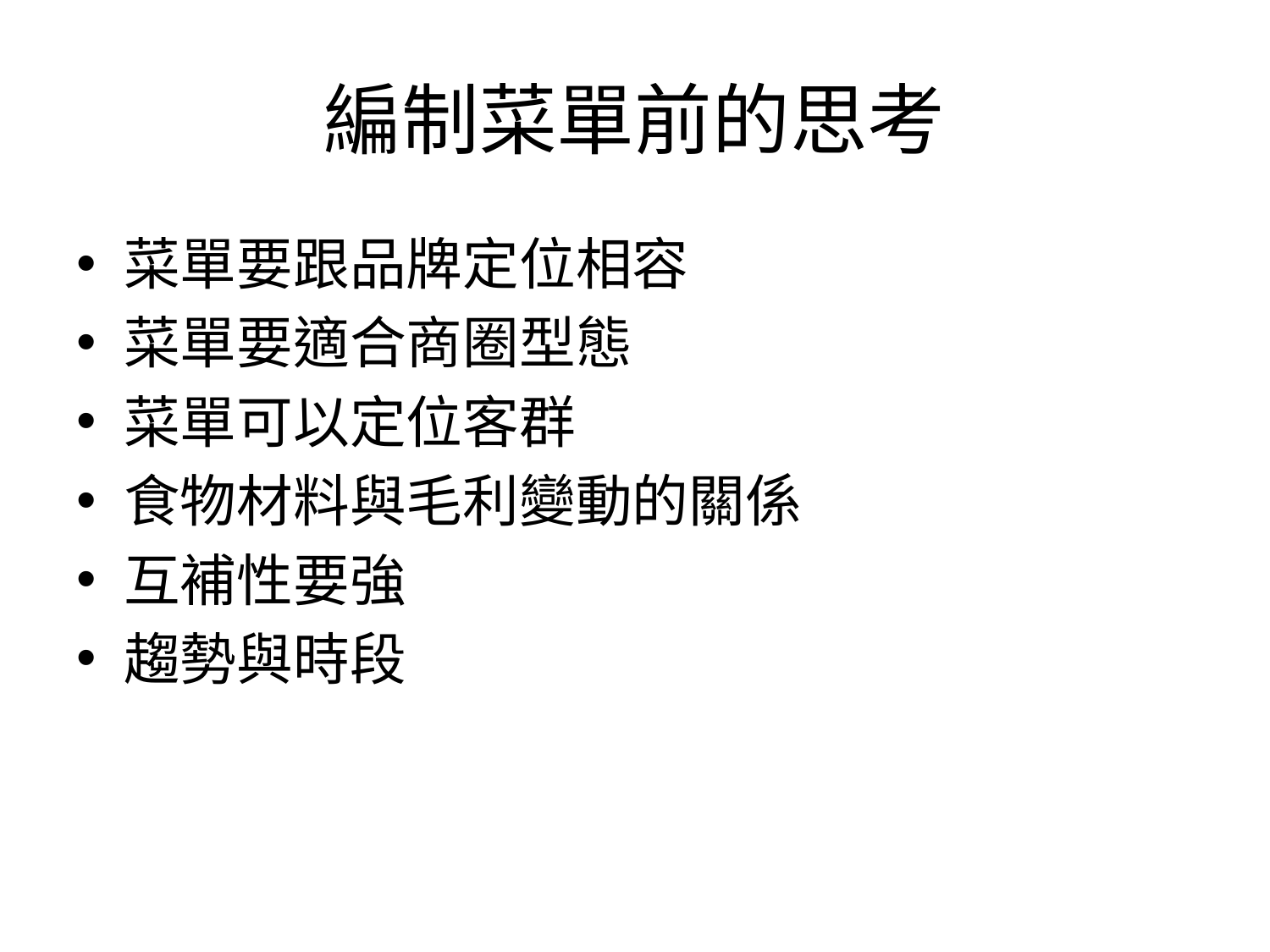

# 編制菜單前的思考
菜單要跟品牌定位相容
菜單要適合商圈型態
菜單可以定位客群
食物材料與毛利變動的關係
互補性要強
趨勢與時段